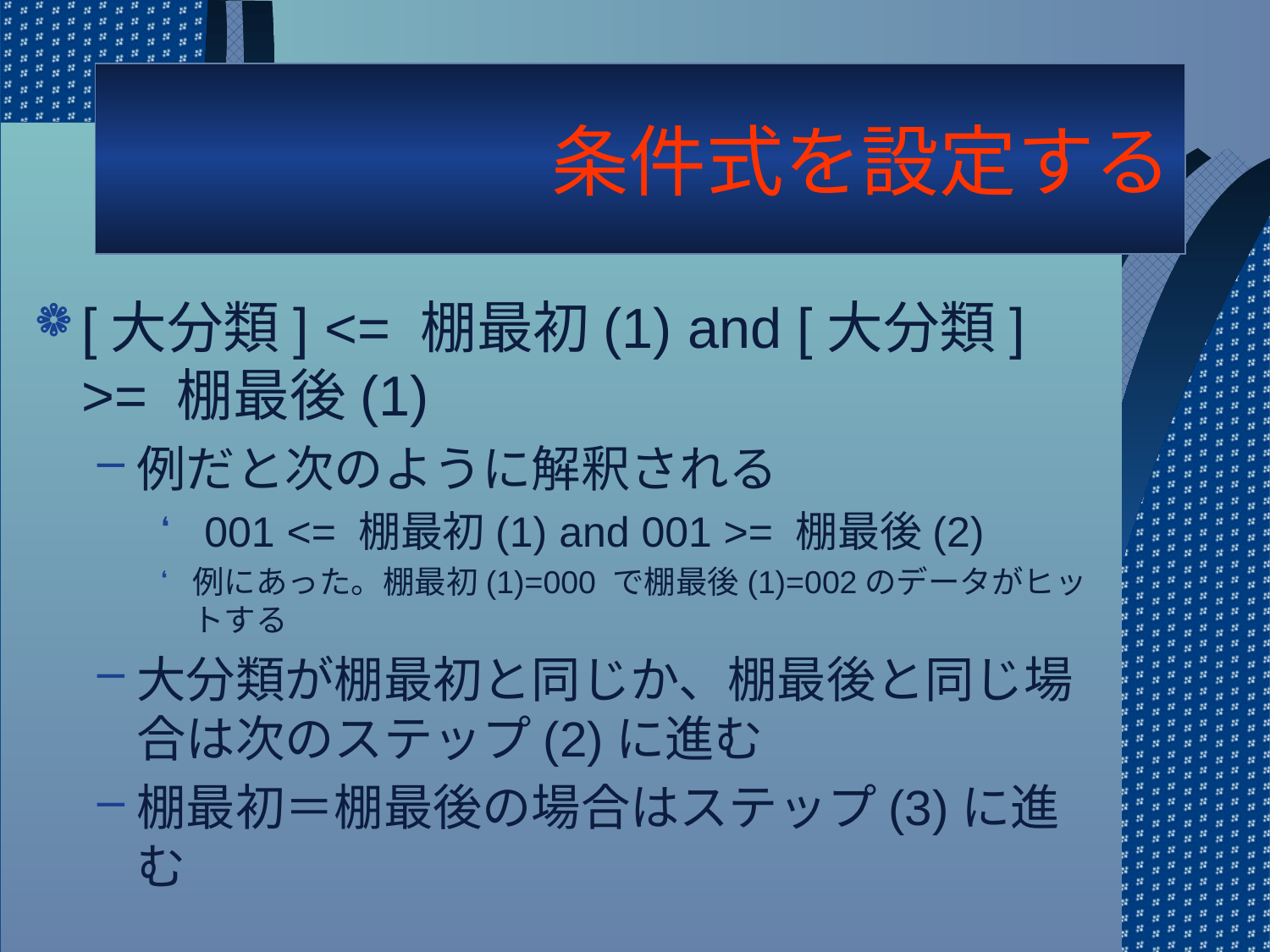

# 条件式を設定する
[大分類] <= 棚最初(1) and [大分類] >= 棚最後(1)
例だと次のように解釈される
 001 <= 棚最初(1) and 001 >= 棚最後(2)
例にあった。棚最初(1)=000 で棚最後(1)=002のデータがヒットする
大分類が棚最初と同じか、棚最後と同じ場合は次のステップ(2)に進む
棚最初＝棚最後の場合はステップ(3)に進む